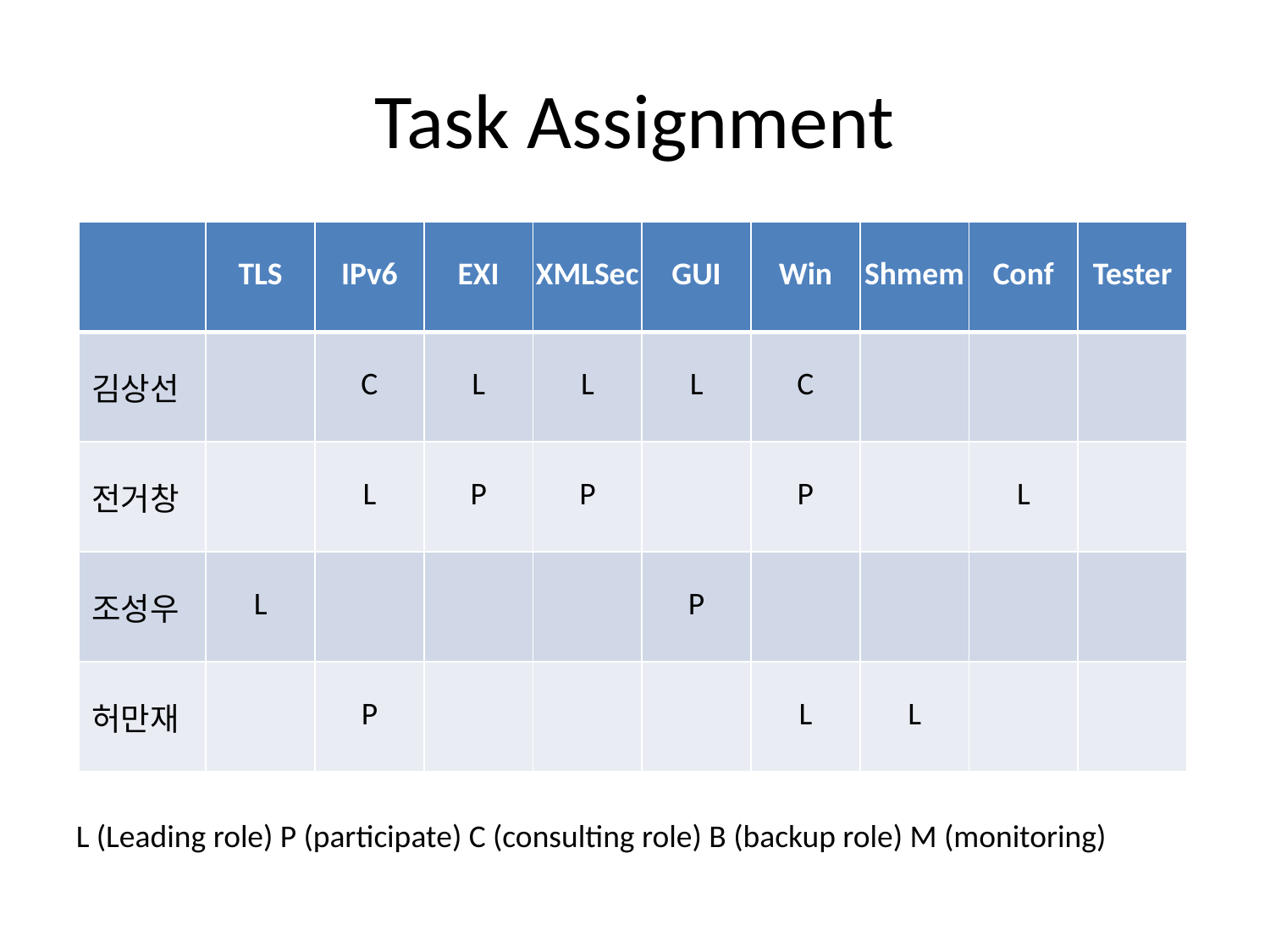

# Task Assignment
|  | TLS | IPv6 | EXI | XMLSec | GUI | Win | Shmem | Conf | Tester |
| --- | --- | --- | --- | --- | --- | --- | --- | --- | --- |
| 김상선 |  | C | L | L | L | C |  |  |  |
| 전거창 |  | L | P | P |  | P |  | L |  |
| 조성우 | L |  |  |  | P |  |  |  |  |
| 허만재 |  | P |  |  |  | L | L |  |  |
L (Leading role) P (participate) C (consulting role) B (backup role) M (monitoring)